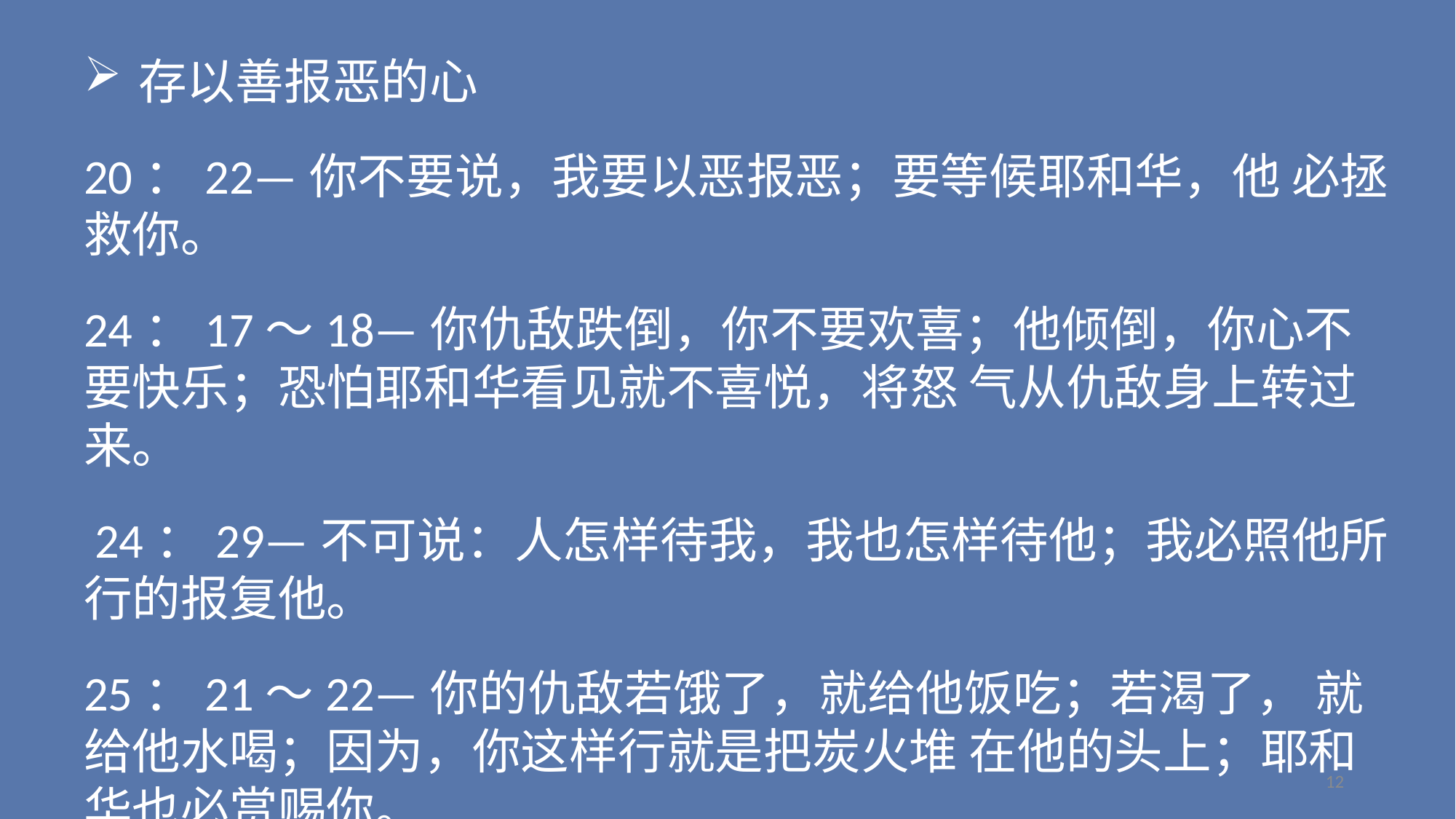

存以善报恶的心
20：22—你不要说，我要以恶报恶；要等候耶和华，他 必拯救你。
24：17～18—你仇敌跌倒，你不要欢喜；他倾倒，你心不要快乐；恐怕耶和华看见就不喜悦，将怒 气从仇敌身上转过来。
 24：29—不可说：人怎样待我，我也怎样待他；我必照他所行的报复他。
25：21～22—你的仇敌若饿了，就给他饭吃；若渴了， 就给他水喝；因为，你这样行就是把炭火堆 在他的头上；耶和华也必赏赐你。
12